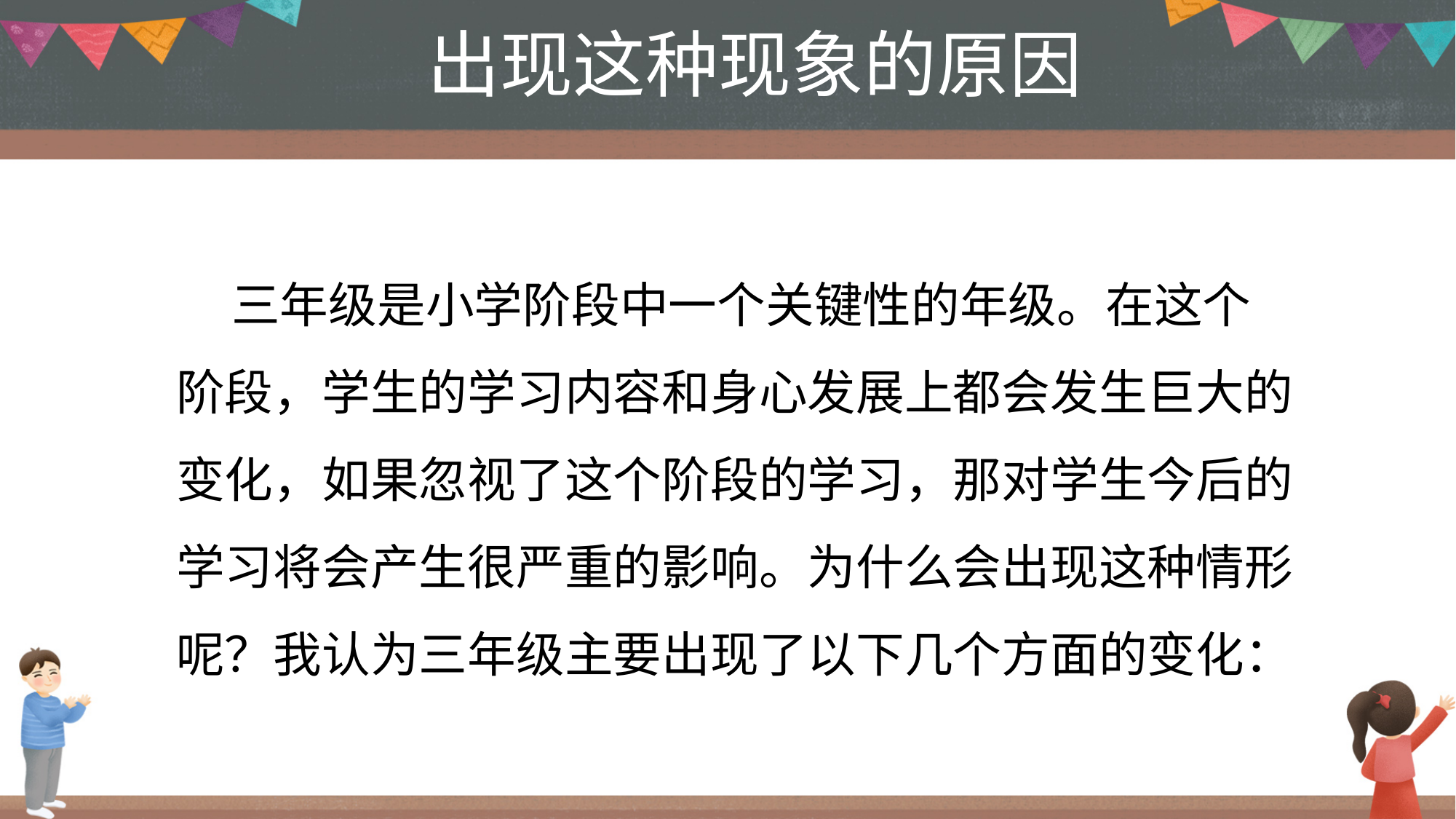

出现这种现象的原因
    三年级是小学阶段中一个关键性的年级。在这个阶段，学生的学习内容和身心发展上都会发生巨大的变化，如果忽视了这个阶段的学习，那对学生今后的学习将会产生很严重的影响。为什么会出现这种情形呢？我认为三年级主要出现了以下几个方面的变化：